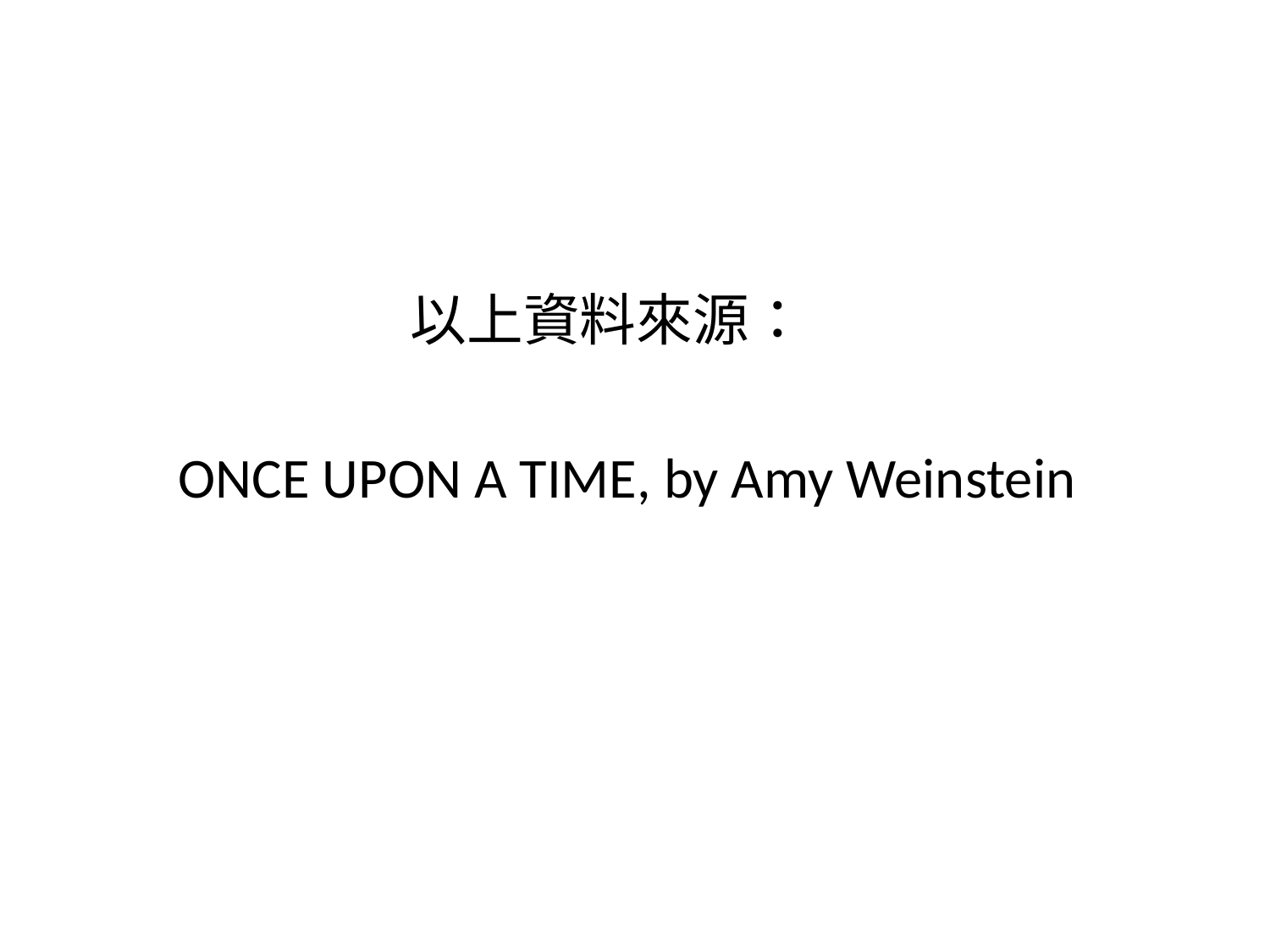

# 以上資料來源：

   ONCE UPON A TIME, by Amy Weinstein